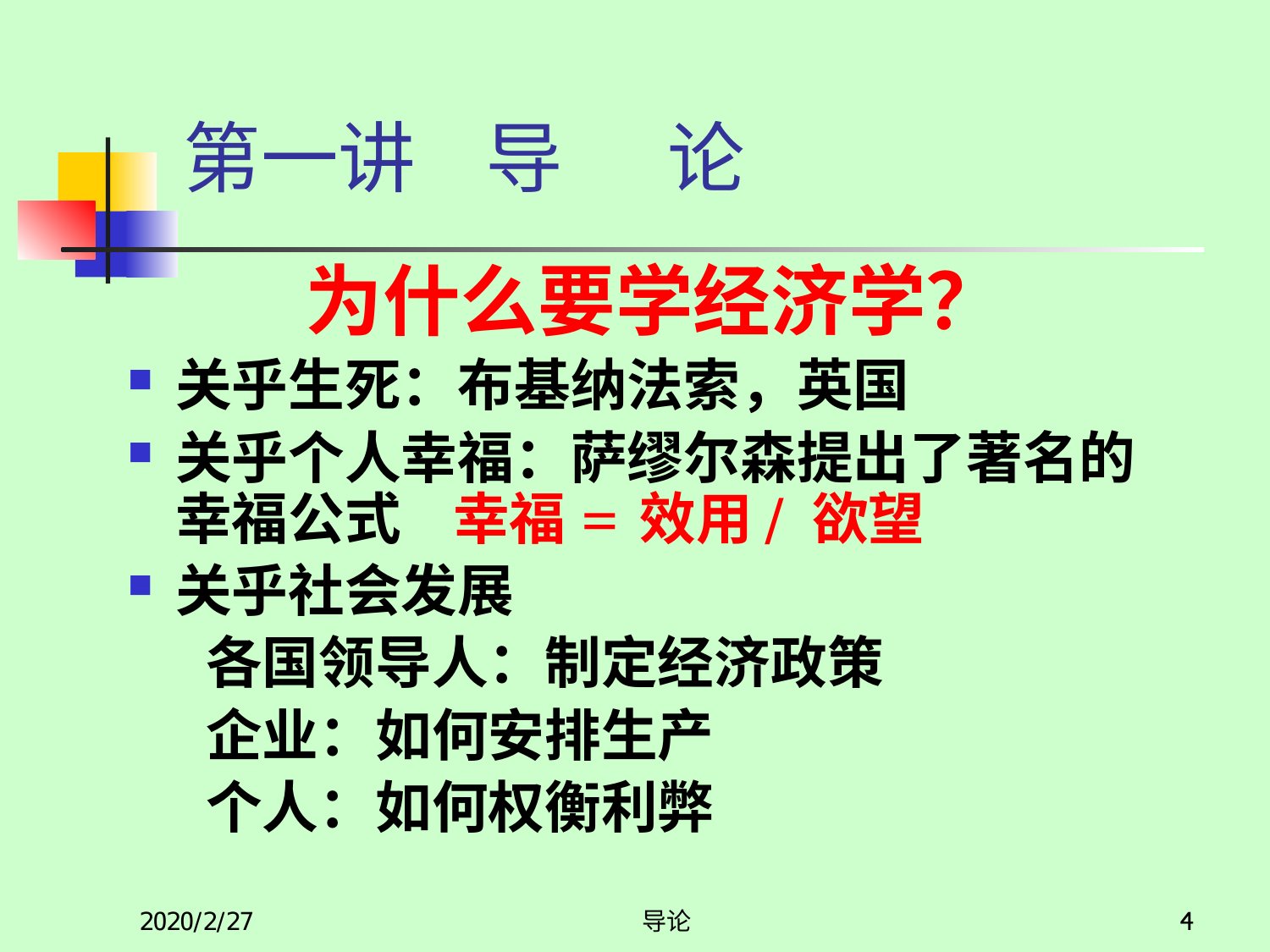

# 第一讲    导      论
为什么要学经济学？
关乎生死：布基纳法索，英国
关乎个人幸福：萨缪尔森提出了著名的幸福公式    幸福=效用/欲望
关乎社会发展
     各国领导人：制定经济政策
     企业：如何安排生产
     个人：如何权衡利弊
2020/2/27
导论
4